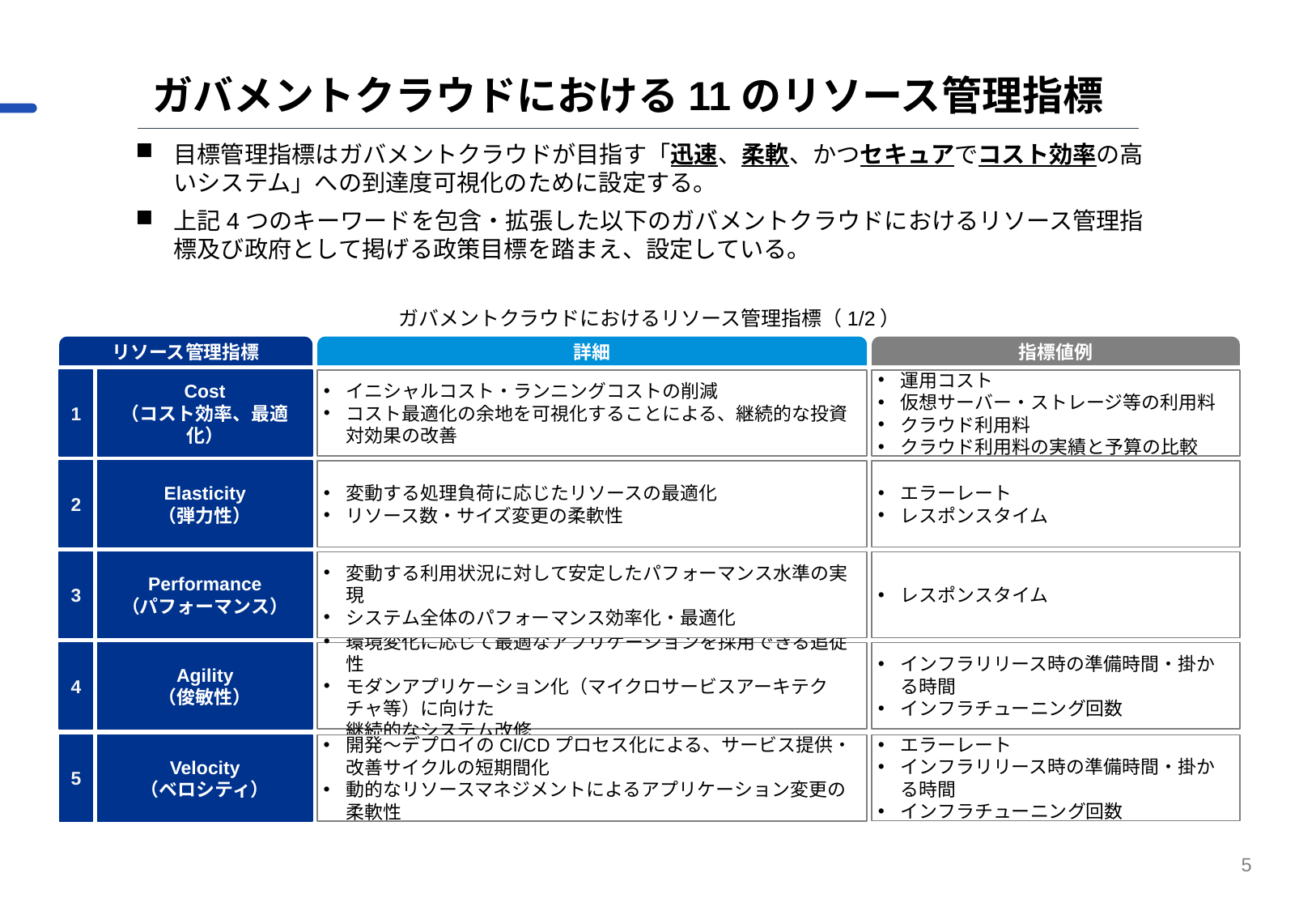

ガバメントクラウドにおける11のリソース管理指標
目標管理指標はガバメントクラウドが目指す「迅速、柔軟、かつセキュアでコスト効率の高いシステム」への到達度可視化のために設定する。
上記4つのキーワードを包含・拡張した以下のガバメントクラウドにおけるリソース管理指標及び政府として掲げる政策目標を踏まえ、設定している。

ガバメントクラウドにおけるリソース管理指標（1/2）
リソース管理指標
詳細
指標値例
1
Cost
（コスト効率、最適化）
イニシャルコスト・ランニングコストの削減
コスト最適化の余地を可視化することによる、継続的な投資対効果の改善
運用コスト
仮想サーバー・ストレージ等の利用料
クラウド利用料
クラウド利用料の実績と予算の比較
2
Elasticity
（弾力性）
変動する処理負荷に応じたリソースの最適化
リソース数・サイズ変更の柔軟性
エラーレート
レスポンスタイム
3
Performance
（パフォーマンス）
変動する利用状況に対して安定したパフォーマンス水準の実現
システム全体のパフォーマンス効率化・最適化
レスポンスタイム
4
Agility
（俊敏性）
環境変化に応じて最適なアプリケーションを採用できる追従性
モダンアプリケーション化（マイクロサービスアーキテクチャ等）に向けた
継続的なシステム改修
インフラリリース時の準備時間・掛かる時間
インフラチューニング回数
エラーレート
インフラリリース時の準備時間・掛かる時間
インフラチューニング回数
5
Velocity
（ベロシティ）
開発～デプロイのCI/CDプロセス化による、サービス提供・改善サイクルの短期間化
動的なリソースマネジメントによるアプリケーション変更の柔軟性
5